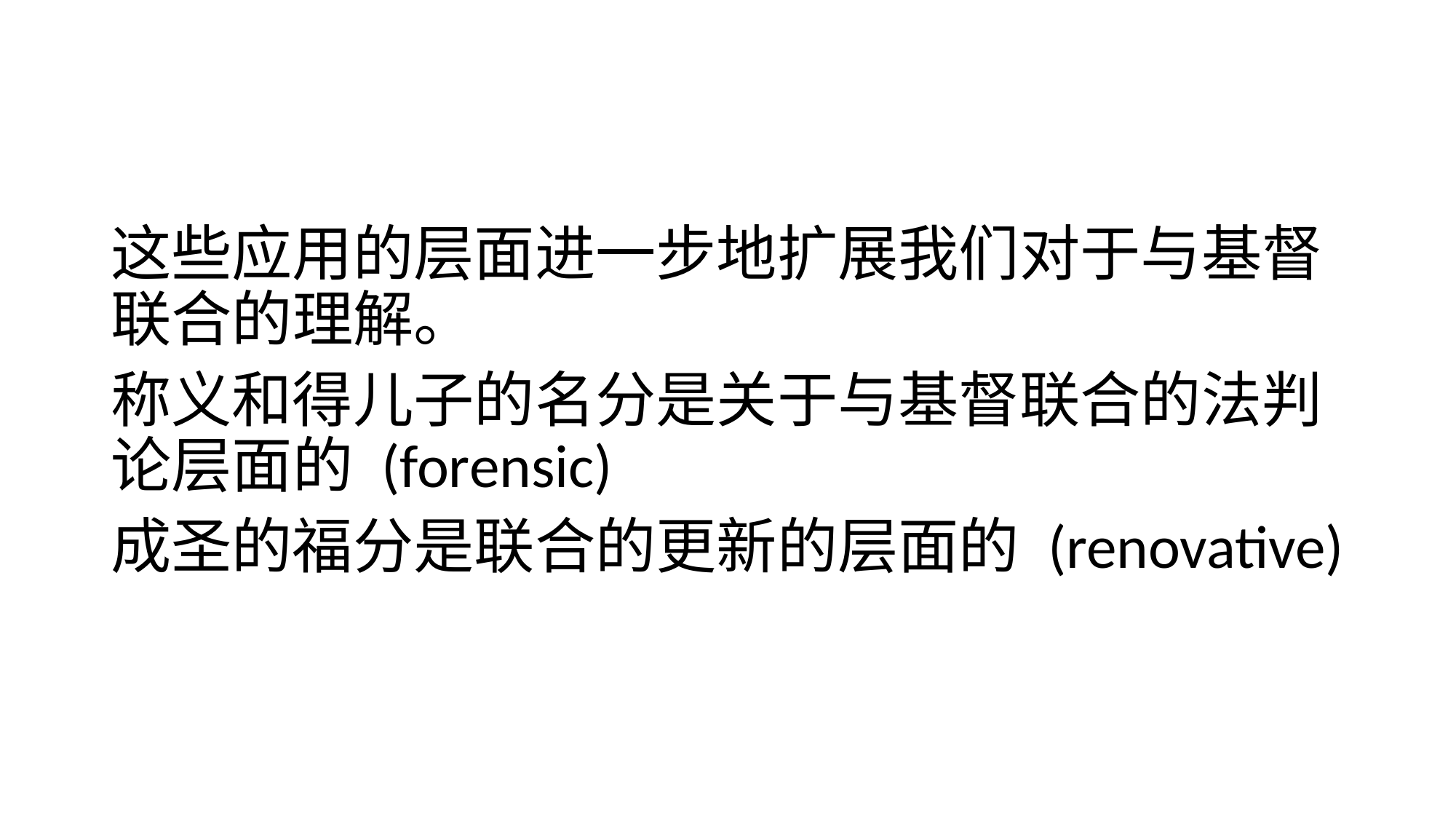

#
这些应用的层面进一步地扩展我们对于与基督联合的理解。
称义和得儿子的名分是关于与基督联合的法判论层面的 (forensic)
成圣的福分是联合的更新的层面的 (renovative)